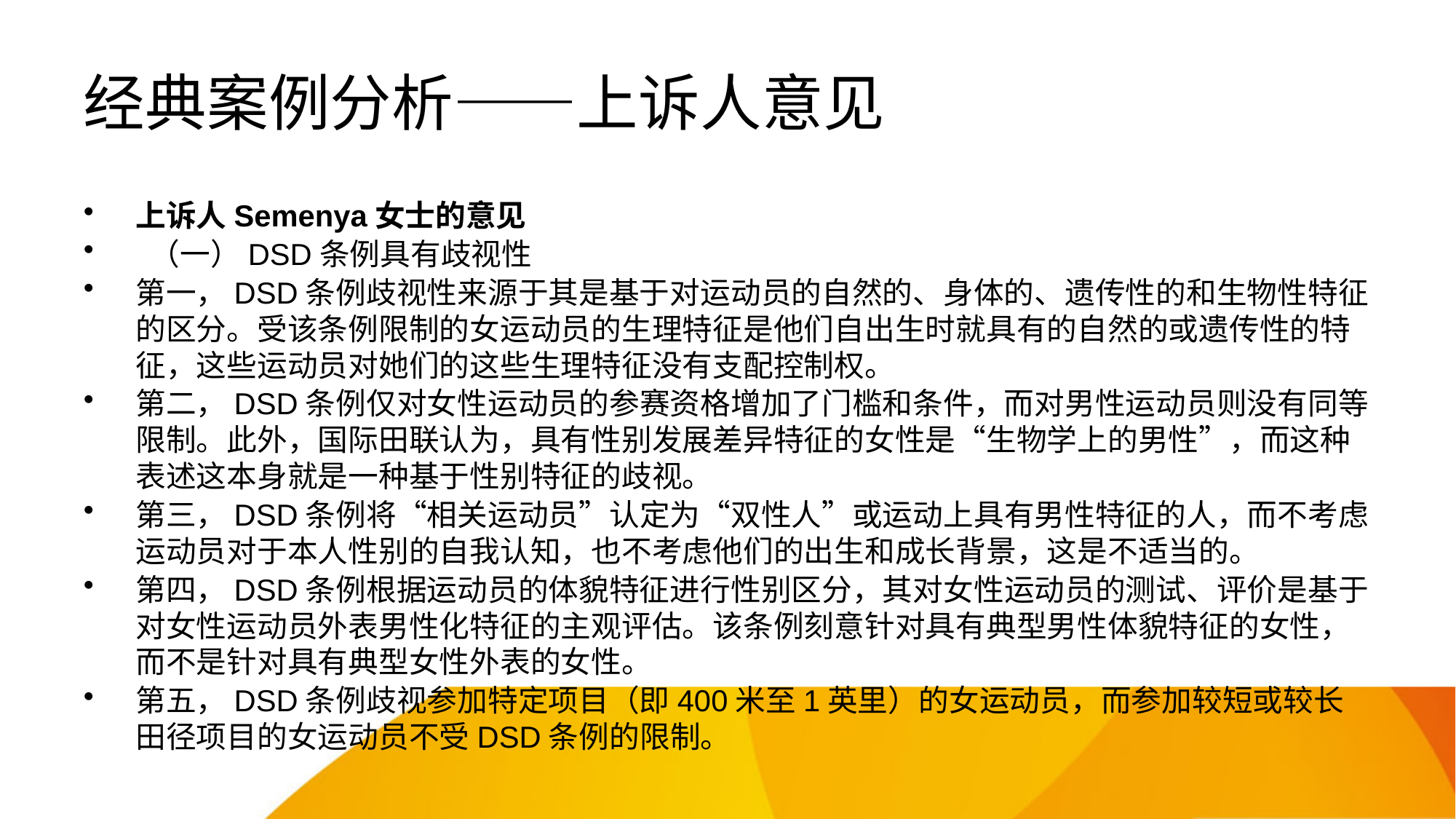

# 经典案例分析——上诉人意见
上诉人Semenya女士的意见
 （一）DSD条例具有歧视性
第一，DSD条例歧视性来源于其是基于对运动员的自然的、身体的、遗传性的和生物性特征的区分。受该条例限制的女运动员的生理特征是他们自出生时就具有的自然的或遗传性的特征，这些运动员对她们的这些生理特征没有支配控制权。
第二，DSD条例仅对女性运动员的参赛资格增加了门槛和条件，而对男性运动员则没有同等限制。此外，国际田联认为，具有性别发展差异特征的女性是“生物学上的男性”，而这种表述这本身就是一种基于性别特征的歧视。
第三，DSD条例将“相关运动员”认定为“双性人”或运动上具有男性特征的人，而不考虑运动员对于本人性别的自我认知，也不考虑他们的出生和成长背景，这是不适当的。
第四，DSD条例根据运动员的体貌特征进行性别区分，其对女性运动员的测试、评价是基于对女性运动员外表男性化特征的主观评估。该条例刻意针对具有典型男性体貌特征的女性，而不是针对具有典型女性外表的女性。
第五，DSD条例歧视参加特定项目（即400米至1英里）的女运动员，而参加较短或较长田径项目的女运动员不受DSD条例的限制。